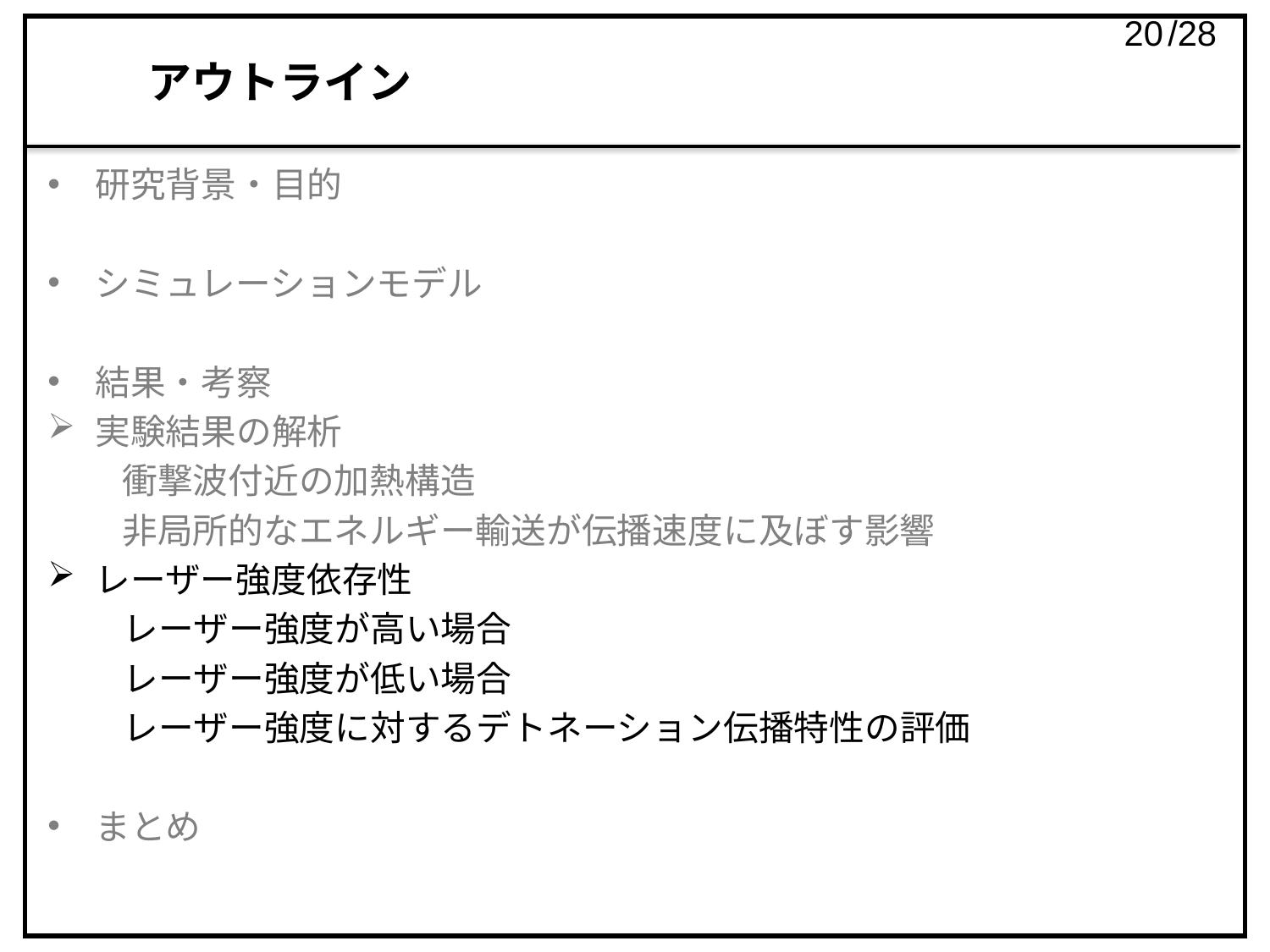

20
# アウトライン
研究背景・目的

シミュレーションモデル

結果・考察
実験結果の解析
衝撃波付近の加熱構造
非局所的なエネルギー輸送が伝播速度に及ぼす影響
レーザー強度依存性
レーザー強度が高い場合
レーザー強度が低い場合
レーザー強度に対するデトネーション伝播特性の評価

まとめ